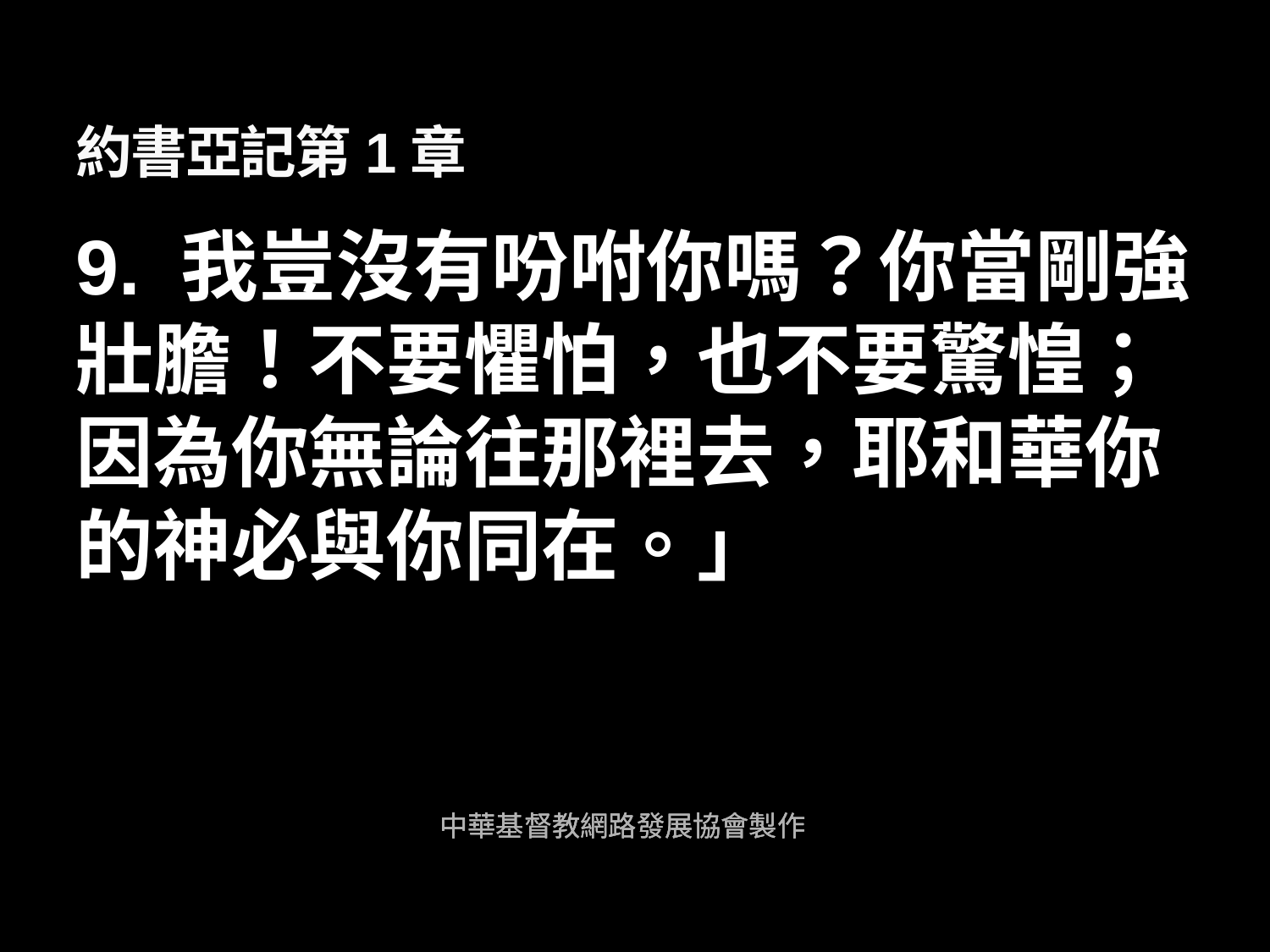

# 約書亞記第1章
9. 我豈沒有吩咐你嗎？你當剛強壯膽！不要懼怕，也不要驚惶；因為你無論往那裡去，耶和華你的神必與你同在。」